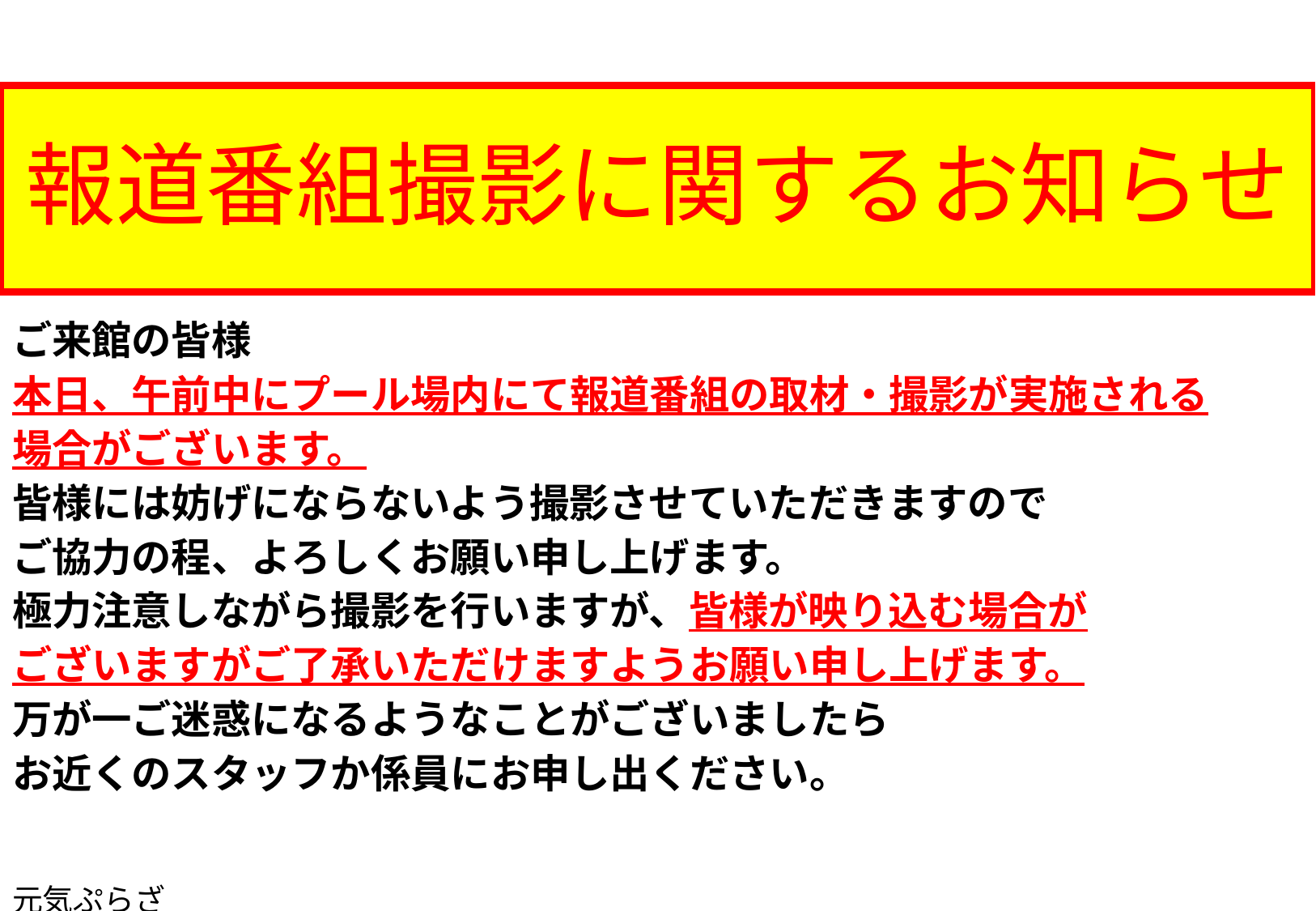

# 報道番組撮影に関するお知らせ
ご来館の皆様
本日、午前中にプール場内にて報道番組の取材・撮影が実施される
場合がございます。
皆様には妨げにならないよう撮影させていただきますので
ご協力の程、よろしくお願い申し上げます。
極力注意しながら撮影を行いますが、皆様が映り込む場合が
ございますがご了承いただけますようお願い申し上げます。
万が一ご迷惑になるようなことがございましたら
お近くのスタッフか係員にお申し出ください。

　　　　　　　　　　　　　　　　　　　　　　　　　　　　　　　　　　　　　　　　　　元気ぷらざ